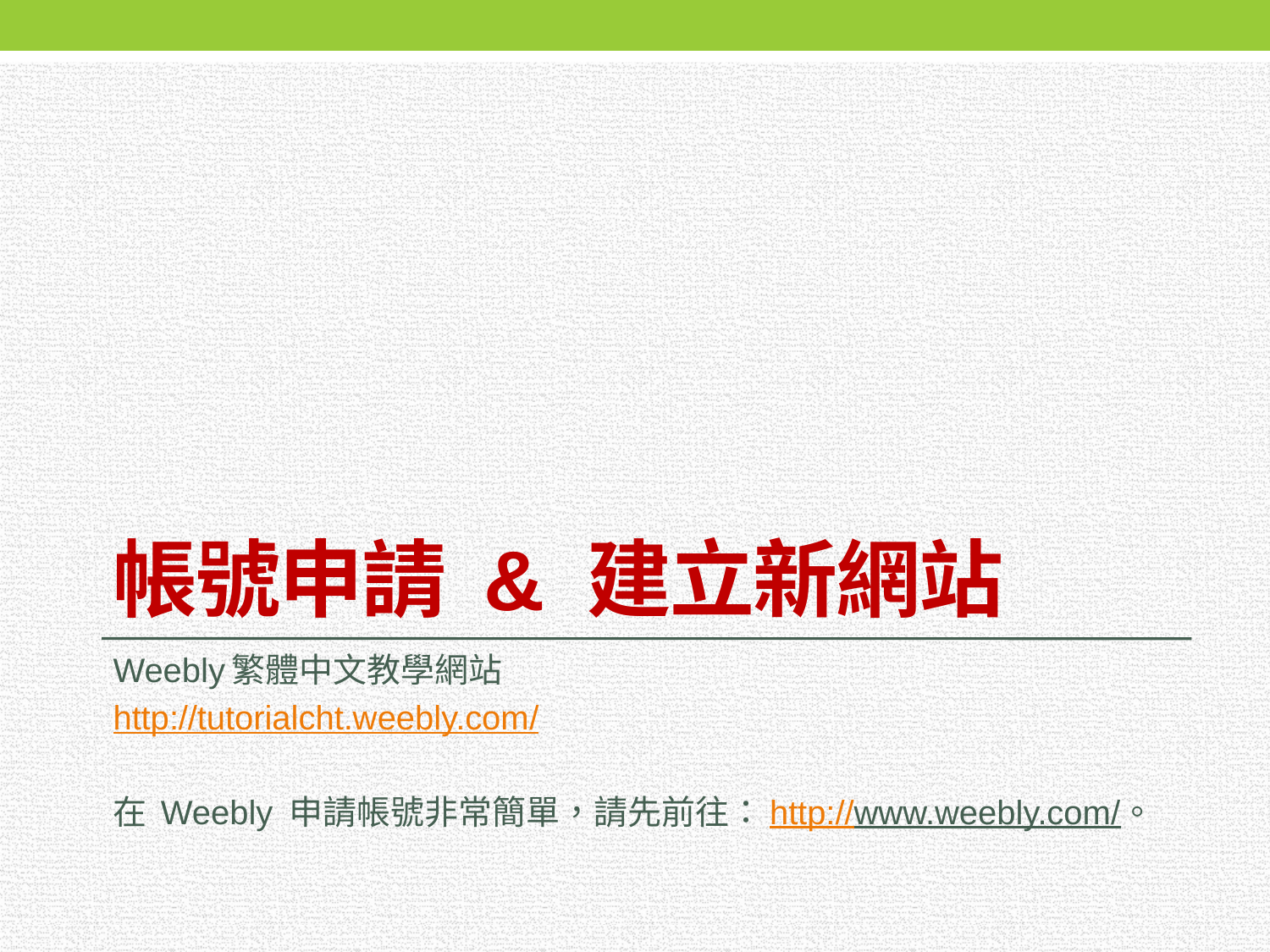

# 帳號申請 & 建立新網站
Weebly繁體中文教學網站
http://tutorialcht.weebly.com/

在 Weebly 申請帳號非常簡單，請先前往：http://www.weebly.com/。